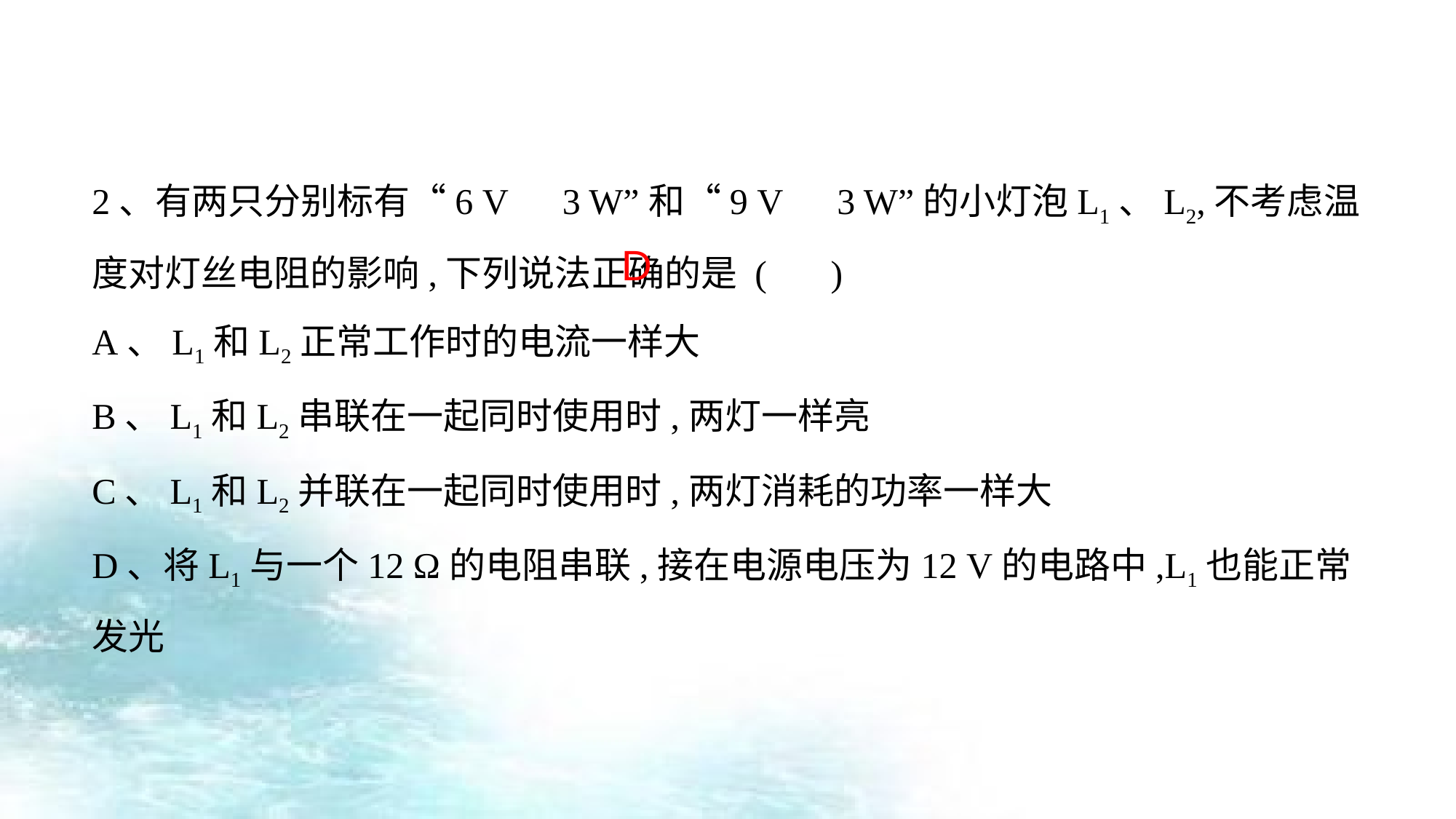

2、有两只分别标有“6 V　3 W”和“9 V　3 W”的小灯泡L1、L2,不考虑温度对灯丝电阻的影响,下列说法正确的是 (       )
A、L1和L2正常工作时的电流一样大
B、L1和L2串联在一起同时使用时,两灯一样亮
C、L1和L2并联在一起同时使用时,两灯消耗的功率一样大
D、将L1与一个12 Ω的电阻串联,接在电源电压为12 V的电路中,L1也能正常发光
D